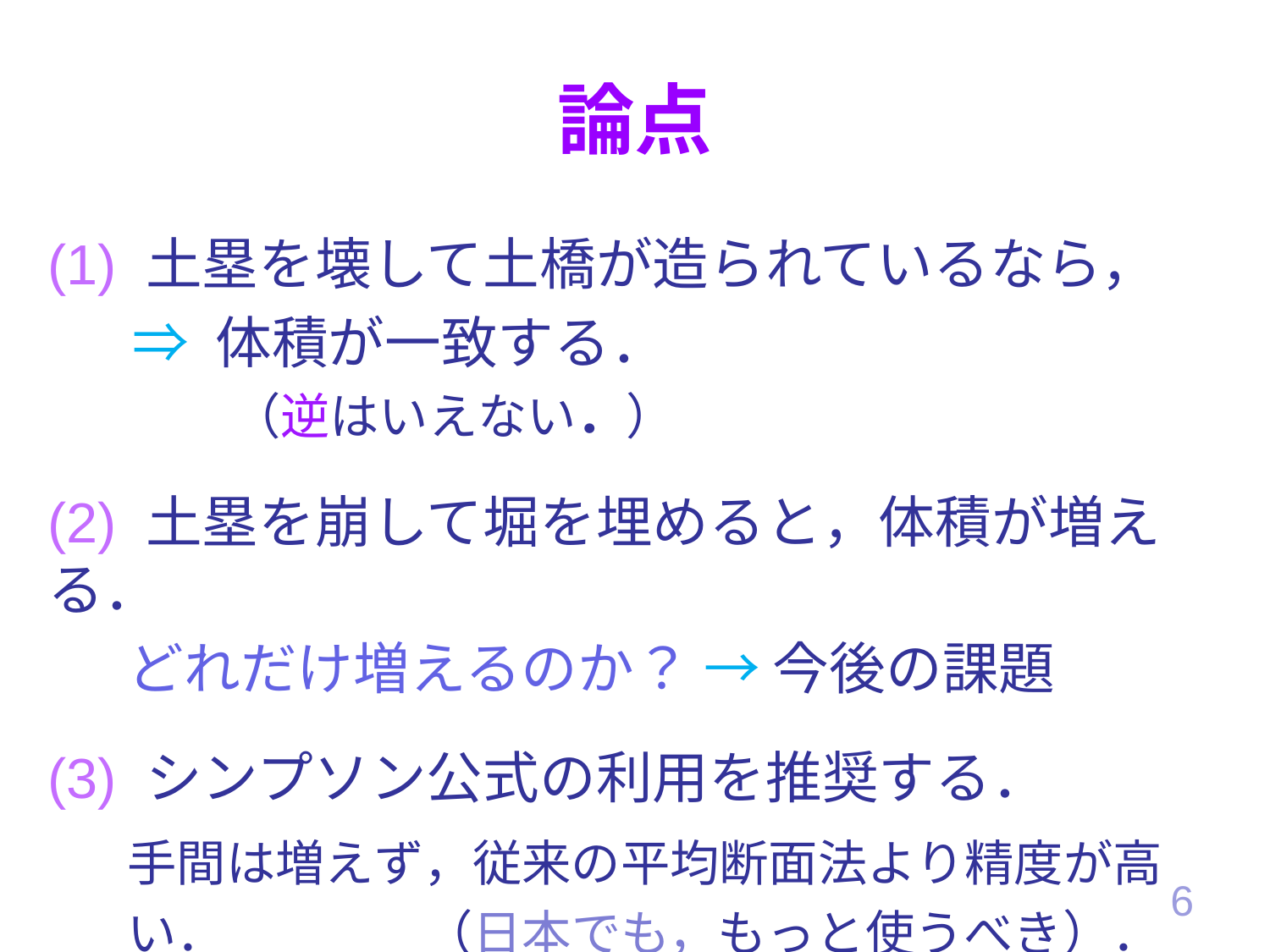

# 論点
(1) 土塁を壊して土橋が造られているなら，
⇒ 体積が一致する．
　　（逆はいえない．）
(2) 土塁を崩して堀を埋めると，体積が増える．
どれだけ増えるのか？ → 今後の課題
(3) シンプソン公式の利用を推奨する．
手間は増えず，従来の平均断面法より精度が高い．　　　　（日本でも，もっと使うべき）．
6